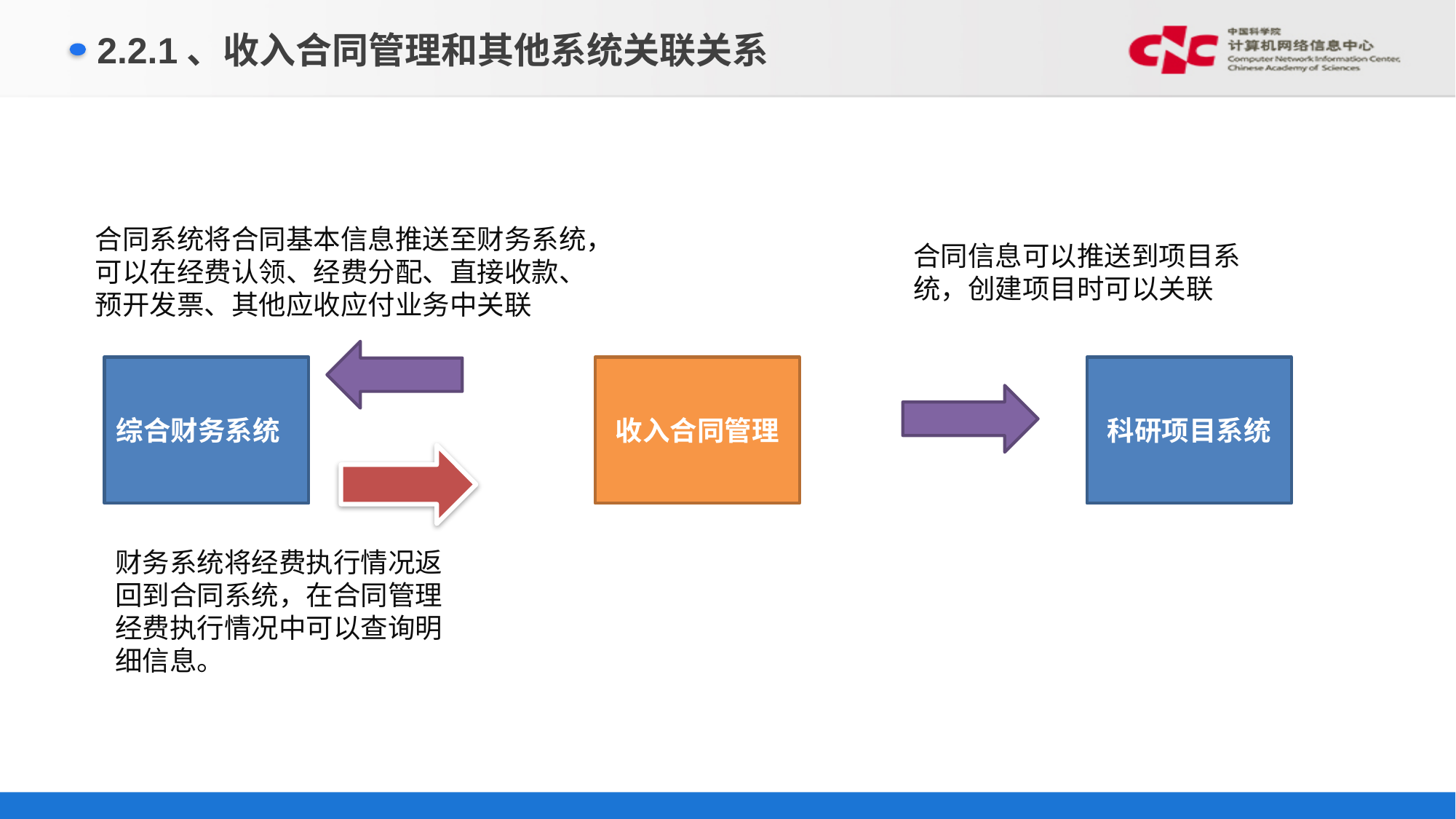

# 2.2.1、收入合同管理和其他系统关联关系
合同系统将合同基本信息推送至财务系统，可以在经费认领、经费分配、直接收款、预开发票、其他应收应付业务中关联
合同信息可以推送到项目系统，创建项目时可以关联
综合财务系统

收入合同管理
科研项目系统
综合财务系统

财务系统将经费执行情况返回到合同系统，在合同管理经费执行情况中可以查询明细信息。